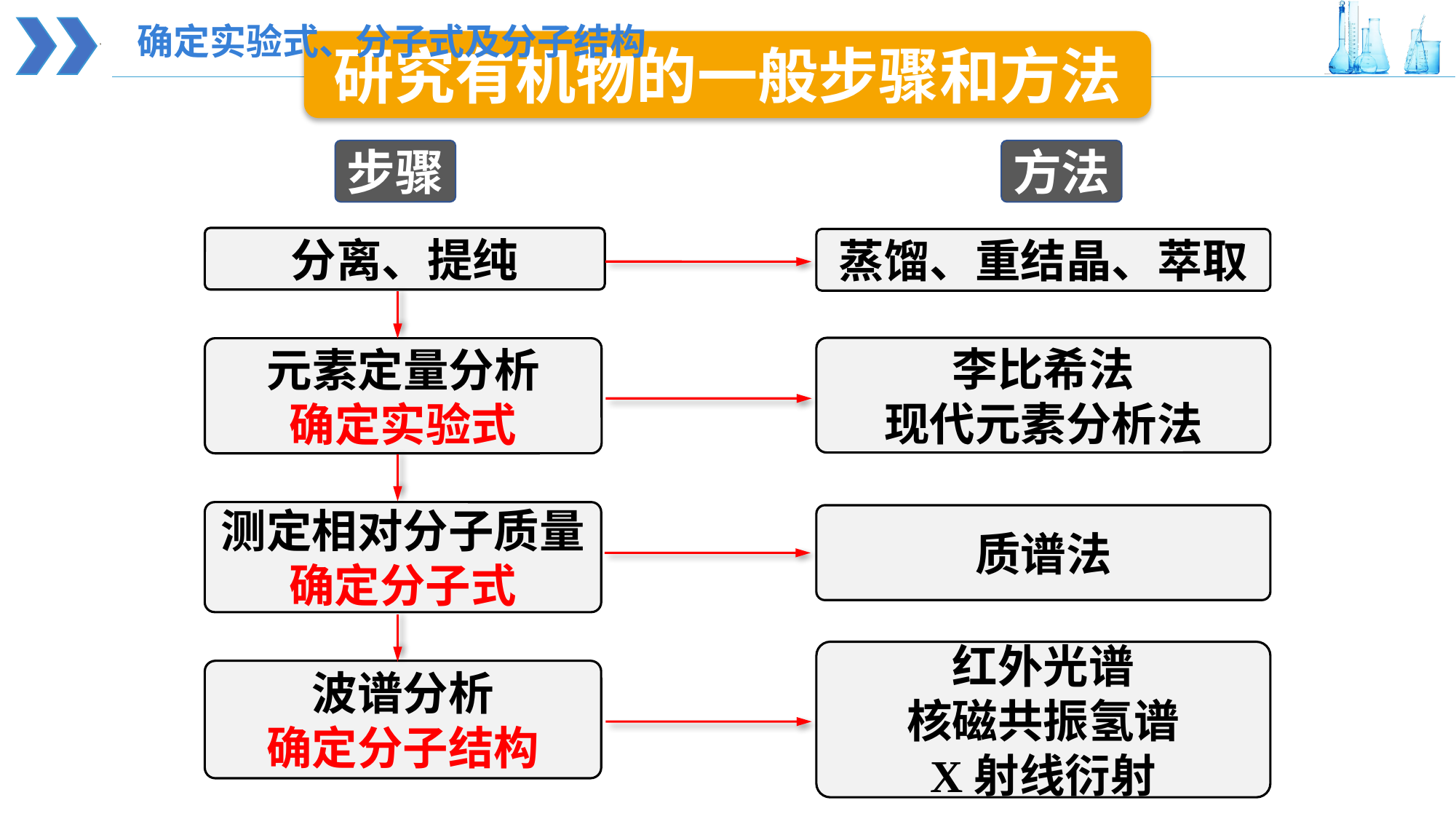

确定实验式、分子式及分子结构
研究有机物的一般步骤和方法
步骤
方法
分离、提纯
蒸馏、重结晶、萃取

李比希法
现代元素分析法
元素定量分析
确定实验式

测定相对分子质量
确定分子式
质谱法

红外光谱
核磁共振氢谱
X射线衍射
波谱分析
确定分子结构